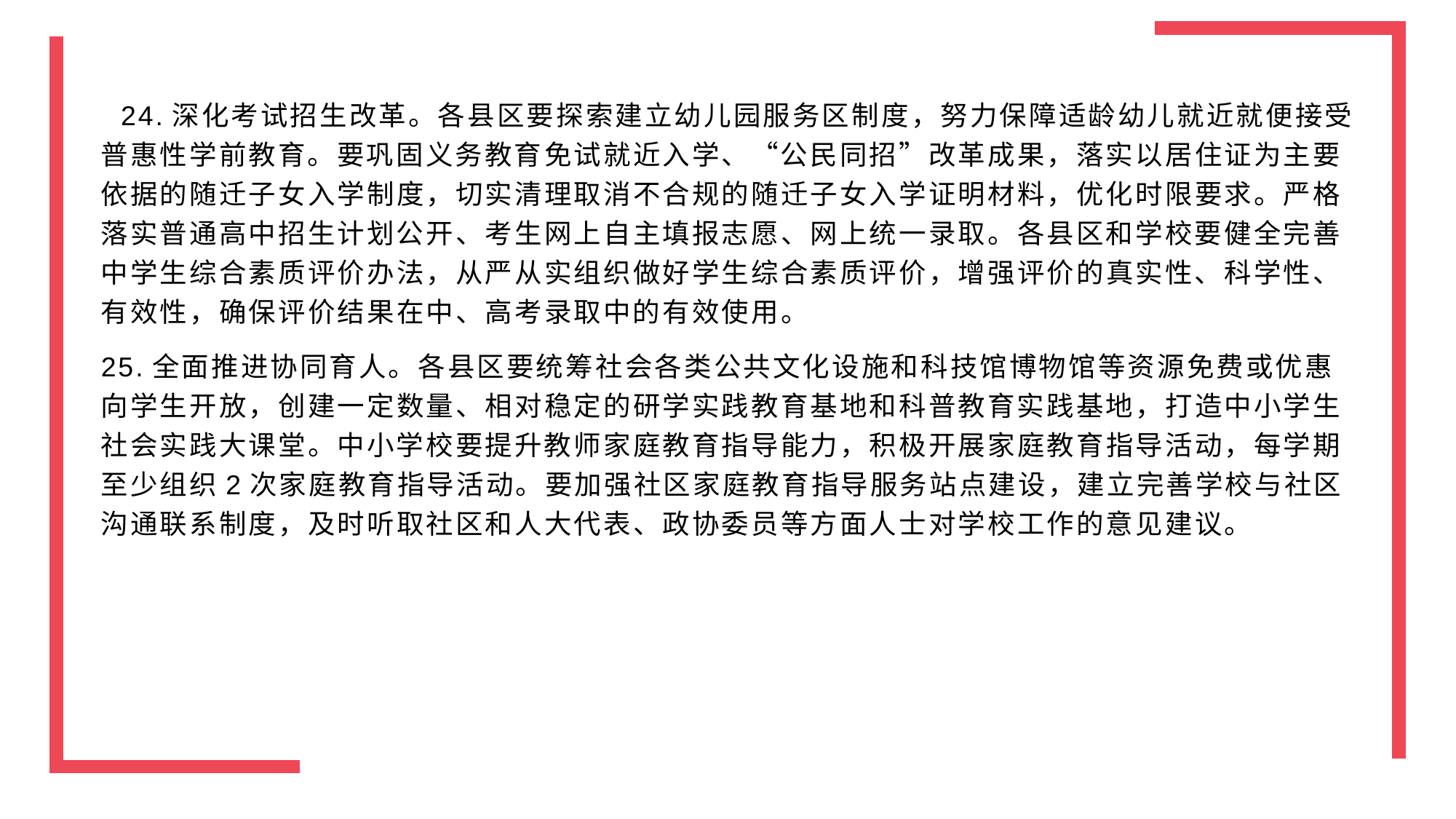

24.深化考试招生改革。各县区要探索建立幼儿园服务区制度，努力保障适龄幼儿就近就便接受普惠性学前教育。要巩固义务教育免试就近入学、“公民同招”改革成果，落实以居住证为主要依据的随迁子女入学制度，切实清理取消不合规的随迁子女入学证明材料，优化时限要求。严格落实普通高中招生计划公开、考生网上自主填报志愿、网上统一录取。各县区和学校要健全完善中学生综合素质评价办法，从严从实组织做好学生综合素质评价，增强评价的真实性、科学性、有效性，确保评价结果在中、高考录取中的有效使用。
25.全面推进协同育人。各县区要统筹社会各类公共文化设施和科技馆博物馆等资源免费或优惠向学生开放，创建一定数量、相对稳定的研学实践教育基地和科普教育实践基地，打造中小学生社会实践大课堂。中小学校要提升教师家庭教育指导能力，积极开展家庭教育指导活动，每学期至少组织2次家庭教育指导活动。要加强社区家庭教育指导服务站点建设，建立完善学校与社区沟通联系制度，及时听取社区和人大代表、政协委员等方面人士对学校工作的意见建议。